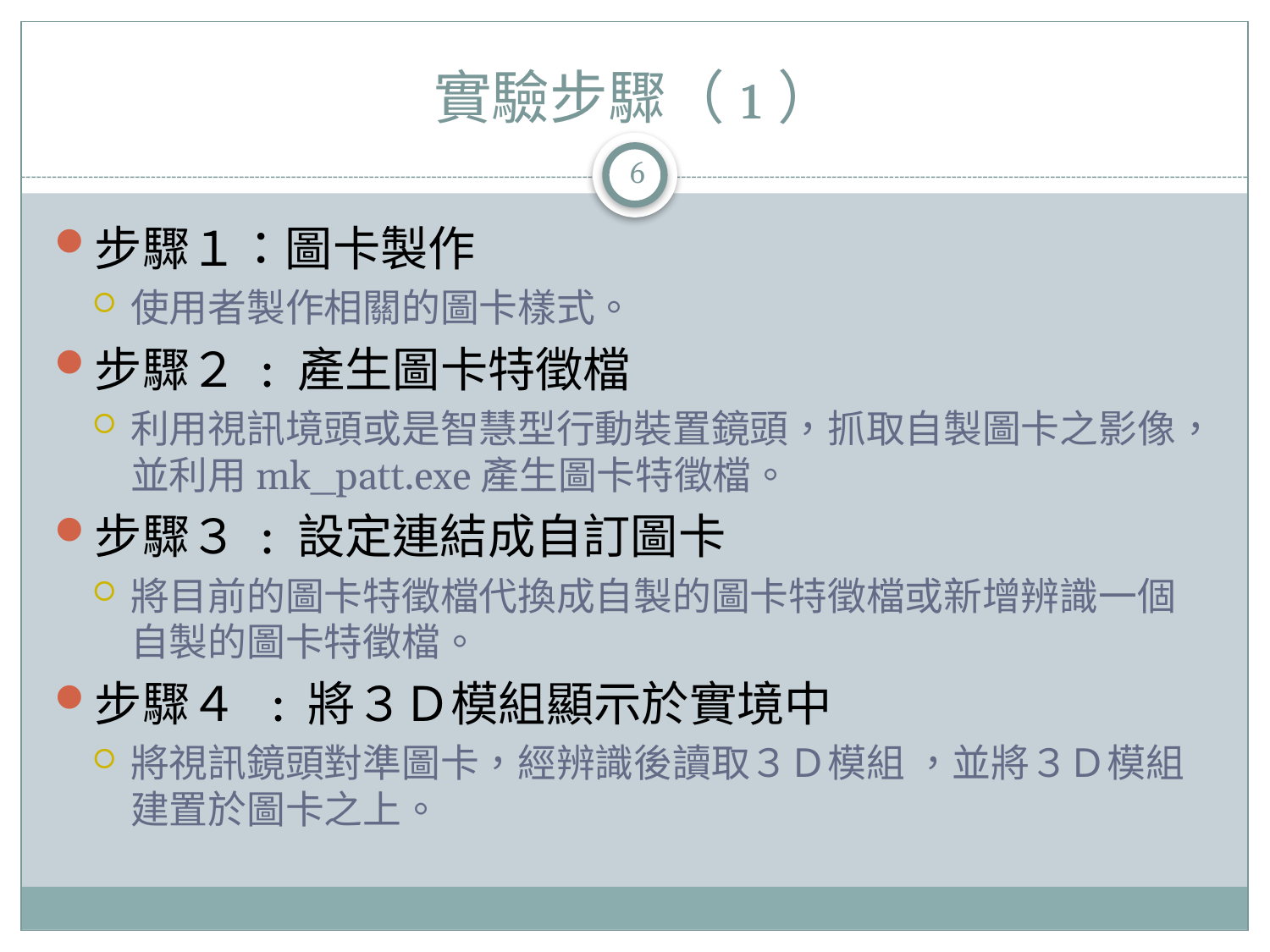

# 實驗步驟（1）
6
步驟１：圖卡製作
使用者製作相關的圖卡樣式。
步驟２ : 產生圖卡特徵檔
利用視訊境頭或是智慧型行動裝置鏡頭，抓取自製圖卡之影像，並利用mk_patt.exe產生圖卡特徵檔。
步驟３ : 設定連結成自訂圖卡
將目前的圖卡特徵檔代換成自製的圖卡特徵檔或新增辨識一個自製的圖卡特徵檔。
步驟４  : 將３Ｄ模組顯示於實境中
將視訊鏡頭對準圖卡，經辨識後讀取３Ｄ模組 ，並將３Ｄ模組建置於圖卡之上。